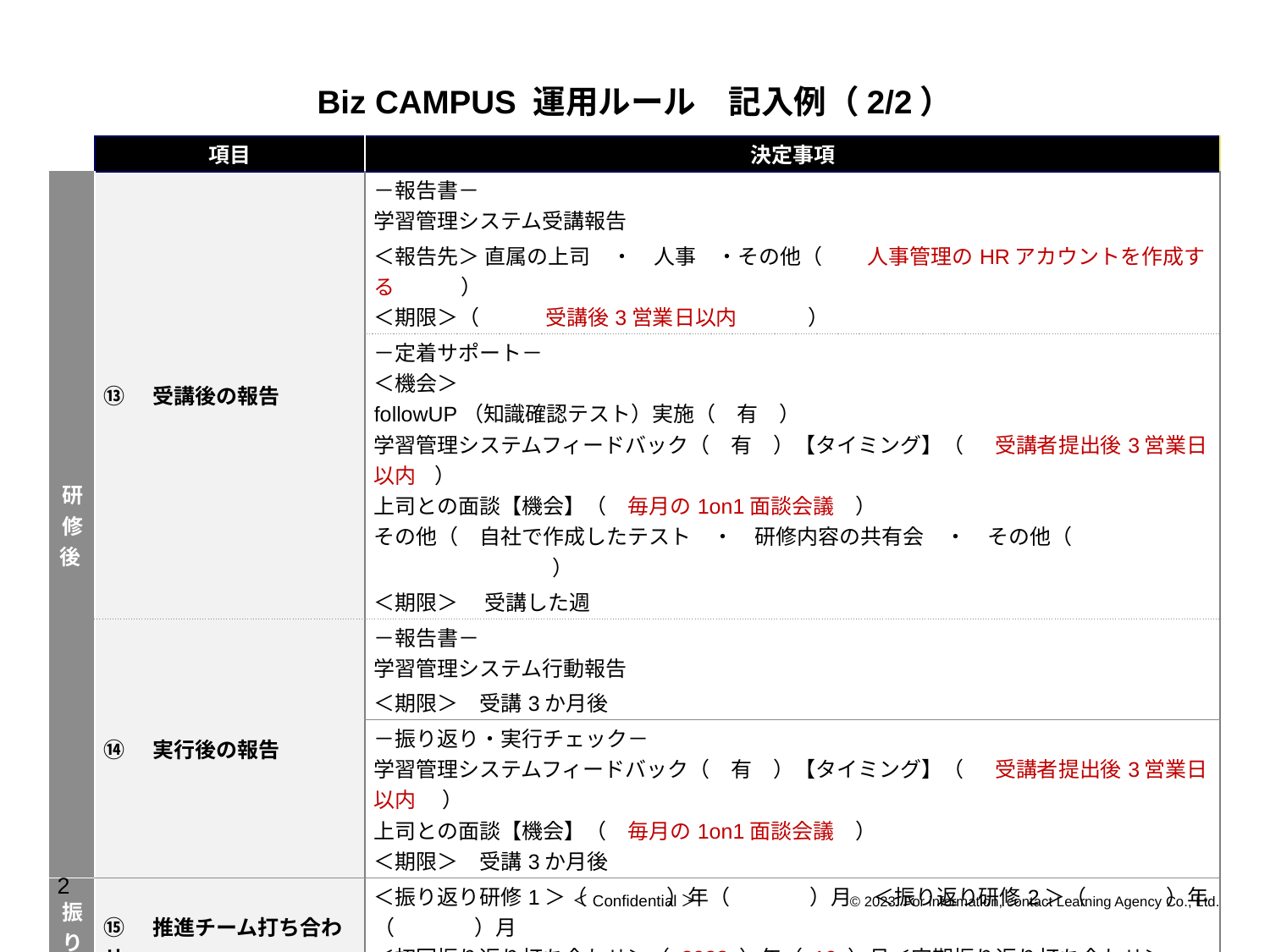

# Biz CAMPUS 運用ルール　記入例（2/2）
|  | 項目 | 決定事項 |
| --- | --- | --- |
| 研修後 | ⑬　受講後の報告 | －報告書－ 学習管理システム受講報告　 ＜報告先＞ 直属の上司　・　人事　・その他（　 人事管理のHRアカウントを作成する 　 　） ＜期限＞（ 　　 受講後3営業日以内　 　 ） |
|  |  | －定着サポート－ ＜機会＞ followUP（知識確認テスト）実施（　有　） 学習管理システムフィードバック（　有　）【タイミング】（ 　 受講者提出後3営業日以内 ） 上司との面談【機会】（　毎月の1on1面談会議　） その他（　自社で作成したテスト　・　研修内容の共有会　・　その他（　　　　　　 　　　　　　 　　） ＜期限＞ 　受講した週 |
|  | ⑭　実行後の報告 | －報告書－ 学習管理システム行動報告　 ＜期限＞　受講3か月後 |
|  |  | －振り返り・実行チェック－ 学習管理システムフィードバック（　有　）【タイミング】（　 受講者提出後3営業日以内　 ） 上司との面談【機会】（　毎月の1on1面談会議　） ＜期限＞　受講3か月後 |
| 振り返り | ⑮　推進チーム打ち合わせ 　　 運用振り返り時期 | ＜振り返り研修1＞（ 　　 ）年（ 　　 ）月　＜振り返り研修2＞（ 　　 ）年（ 　　 ）月 ＜初回振り返り打ち合わせ＞（ 2023 ）年（ 10 ）月＜定期振り返り打ち合わせ＞（ 3,6,9,12 ）月 ＜振り返り打ち合わせ参加者＞推進チーム　※初回は社長も含む |
| 備考 |  |  |
2